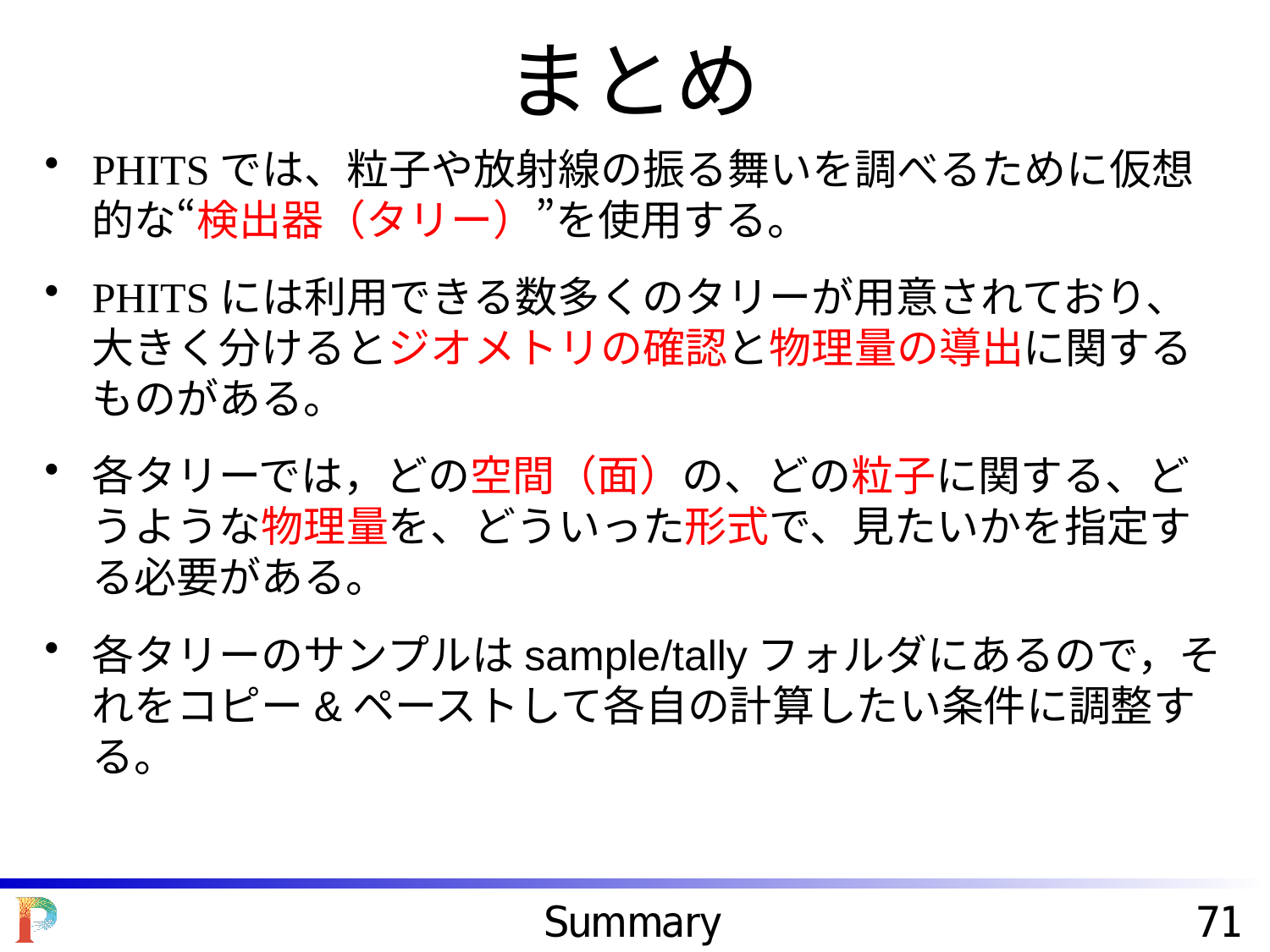

まとめ
PHITSでは、粒子や放射線の振る舞いを調べるために仮想的な“検出器（タリー）”を使用する。
PHITSには利用できる数多くのタリーが用意されており、大きく分けるとジオメトリの確認と物理量の導出に関するものがある。
各タリーでは，どの空間（面）の、どの粒子に関する、どうような物理量を、どういった形式で、見たいかを指定する必要がある。
各タリーのサンプルはsample/tallyフォルダにあるので，それをコピー&ペーストして各自の計算したい条件に調整する。
Summary